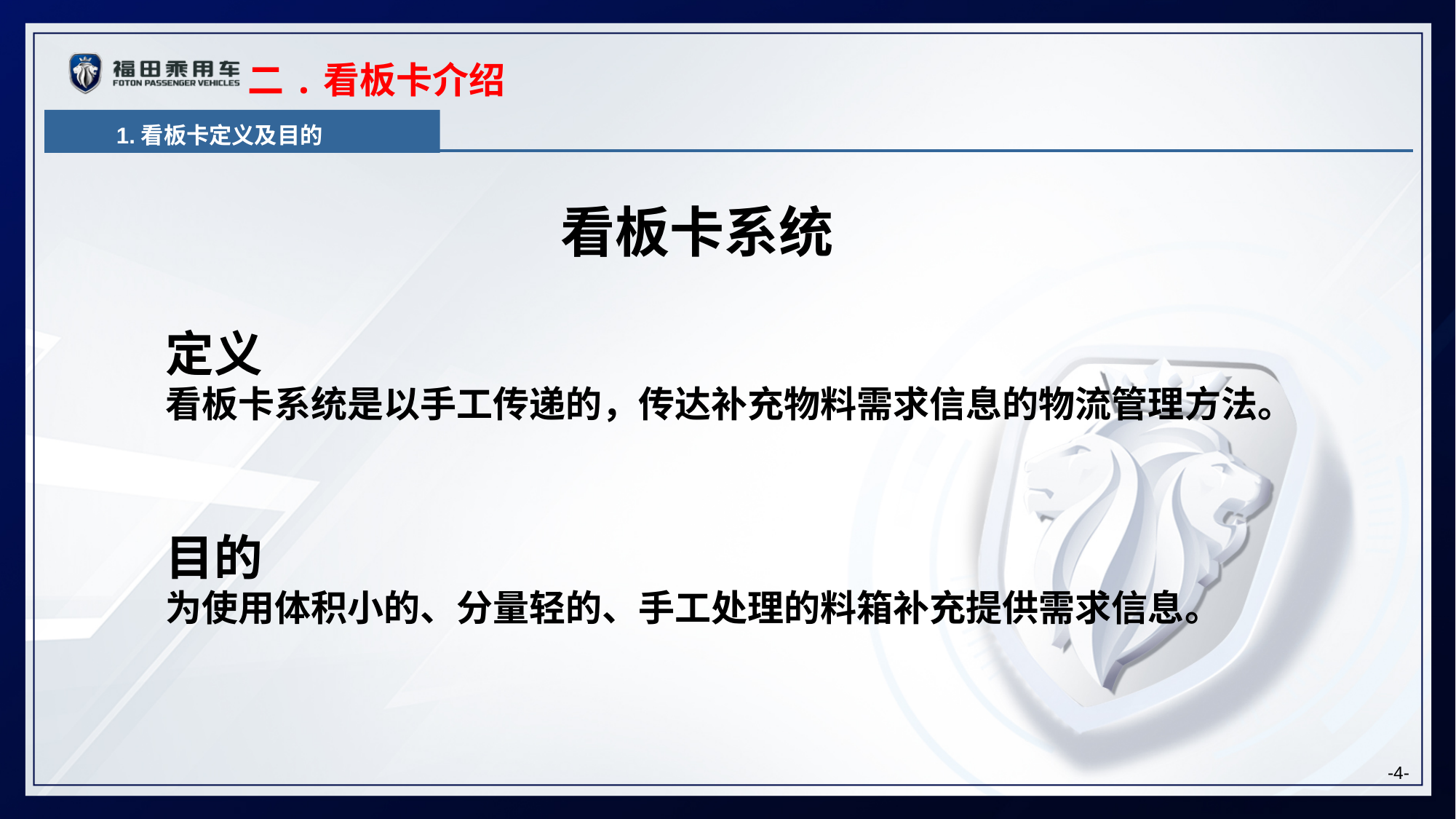

二.看板卡介绍
1.看板卡定义及目的

看板卡系统
定义
看板卡系统是以手工传递的，传达补充物料需求信息的物流管理方法。

目的
为使用体积小的、分量轻的、手工处理的料箱补充提供需求信息。